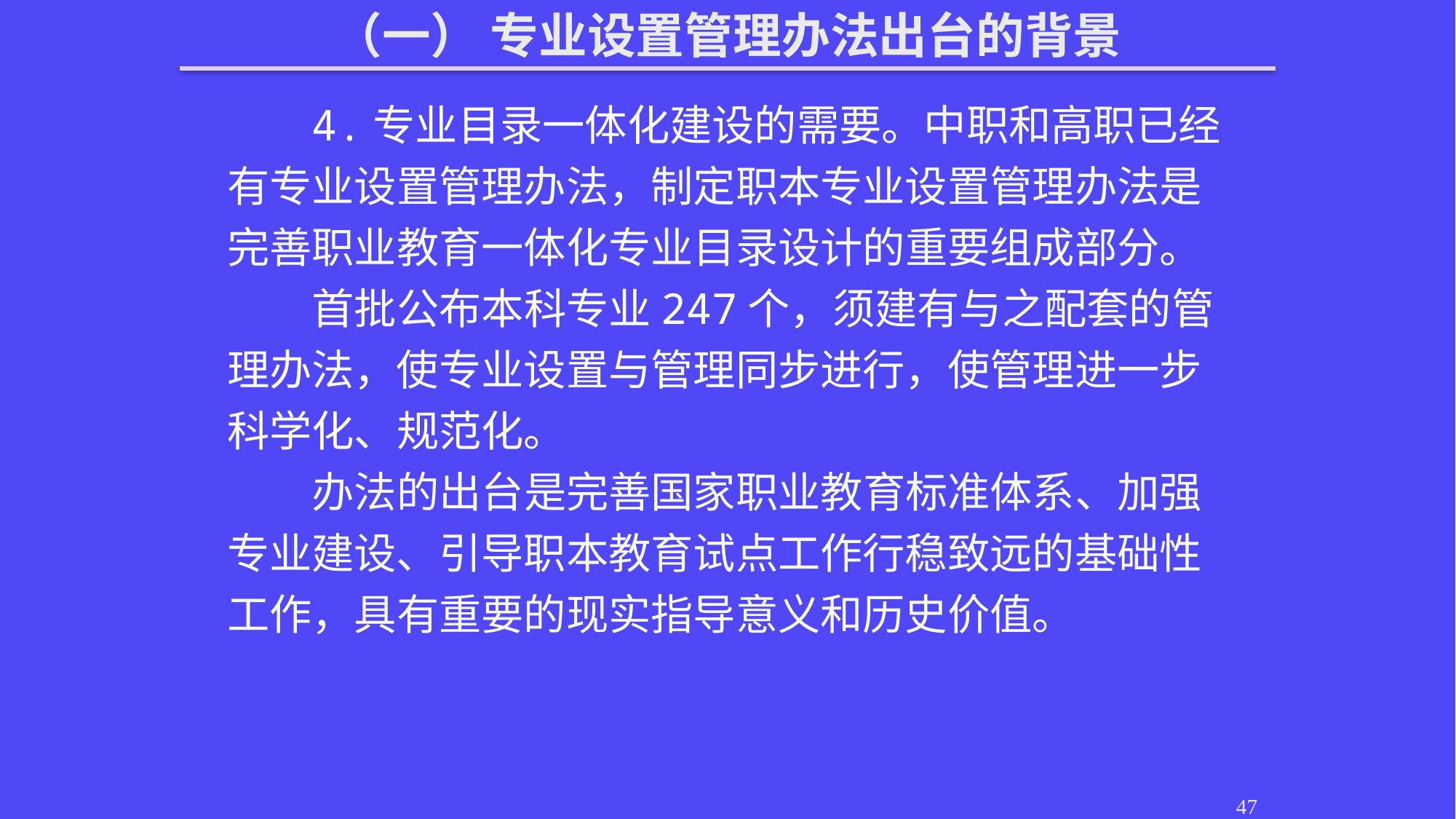

（一） 专业设置管理办法出台的背景
4.专业目录一体化建设的需要。中职和高职已经有专业设置管理办法，制定职本专业设置管理办法是完善职业教育一体化专业目录设计的重要组成部分。
首批公布本科专业247个，须建有与之配套的管理办法，使专业设置与管理同步进行，使管理进一步科学化、规范化。
办法的出台是完善国家职业教育标准体系、加强专业建设、引导职本教育试点工作行稳致远的基础性工作，具有重要的现实指导意义和历史价值。
47